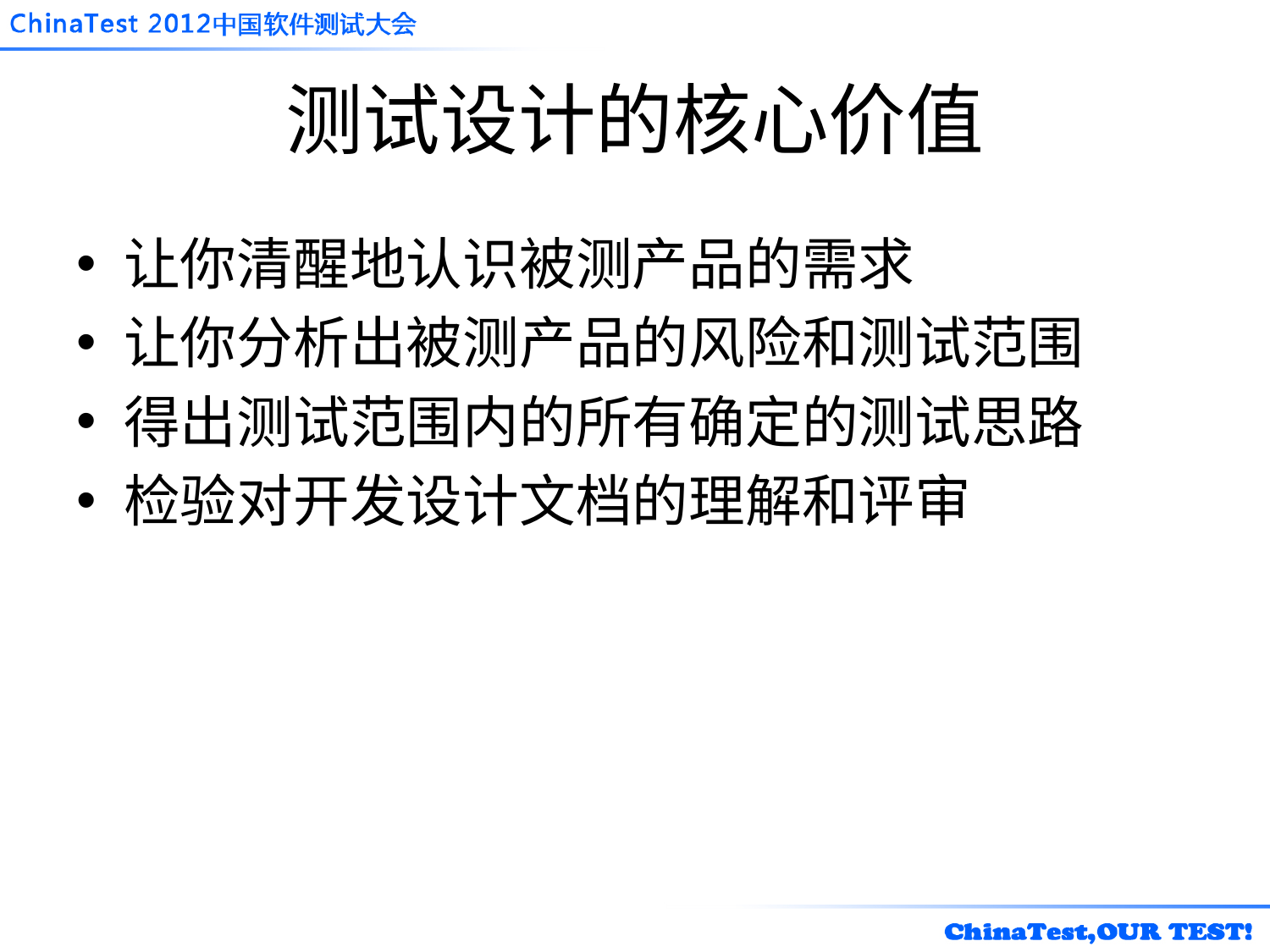

# 测试设计的核心价值
让你清醒地认识被测产品的需求
让你分析出被测产品的风险和测试范围
得出测试范围内的所有确定的测试思路
检验对开发设计文档的理解和评审